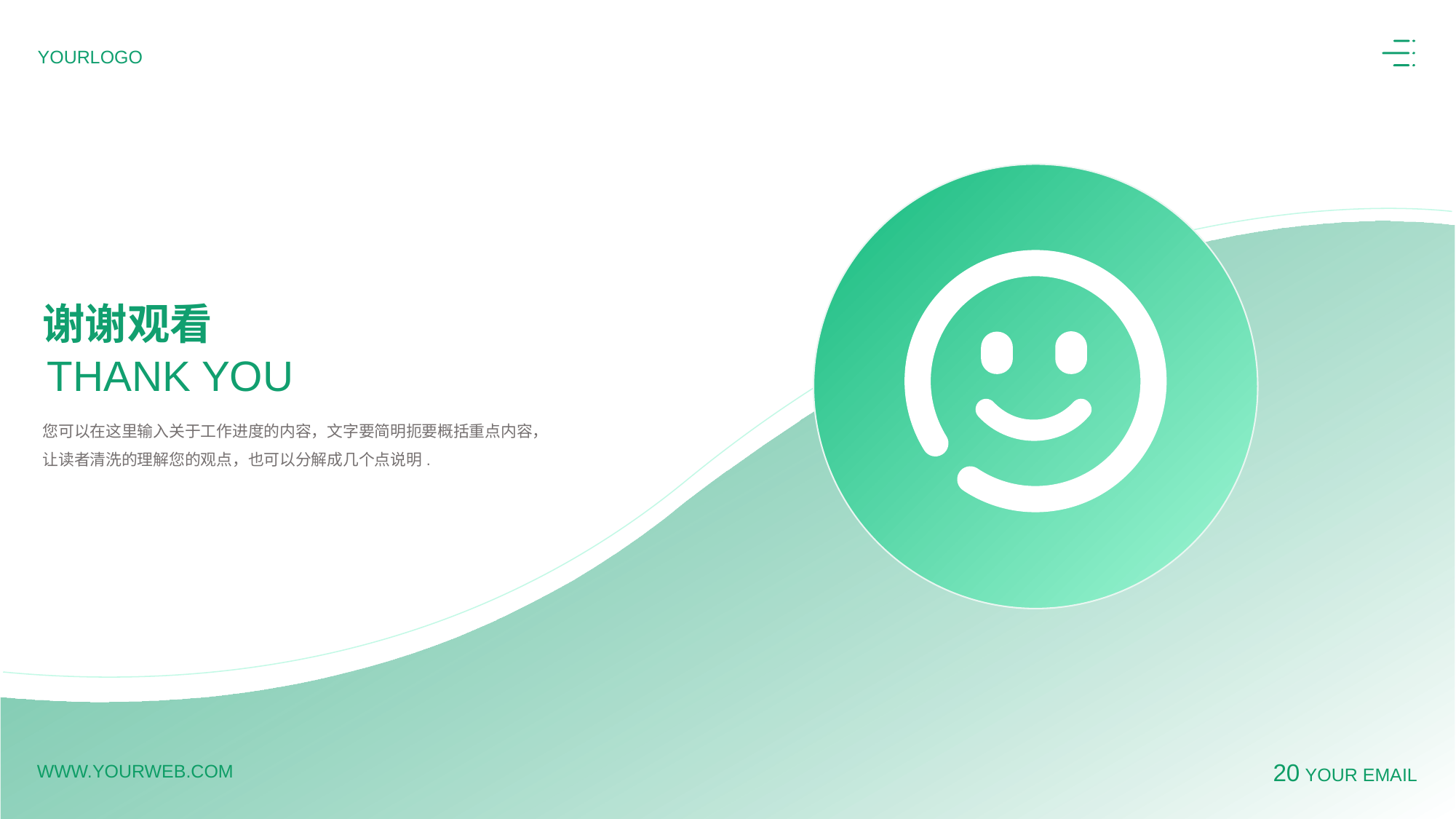

谢谢观看
THANK YOU
您可以在这里输入关于工作进度的内容，文字要简明扼要概括重点内容，让读者清洗的理解您的观点，也可以分解成几个点说明.
20